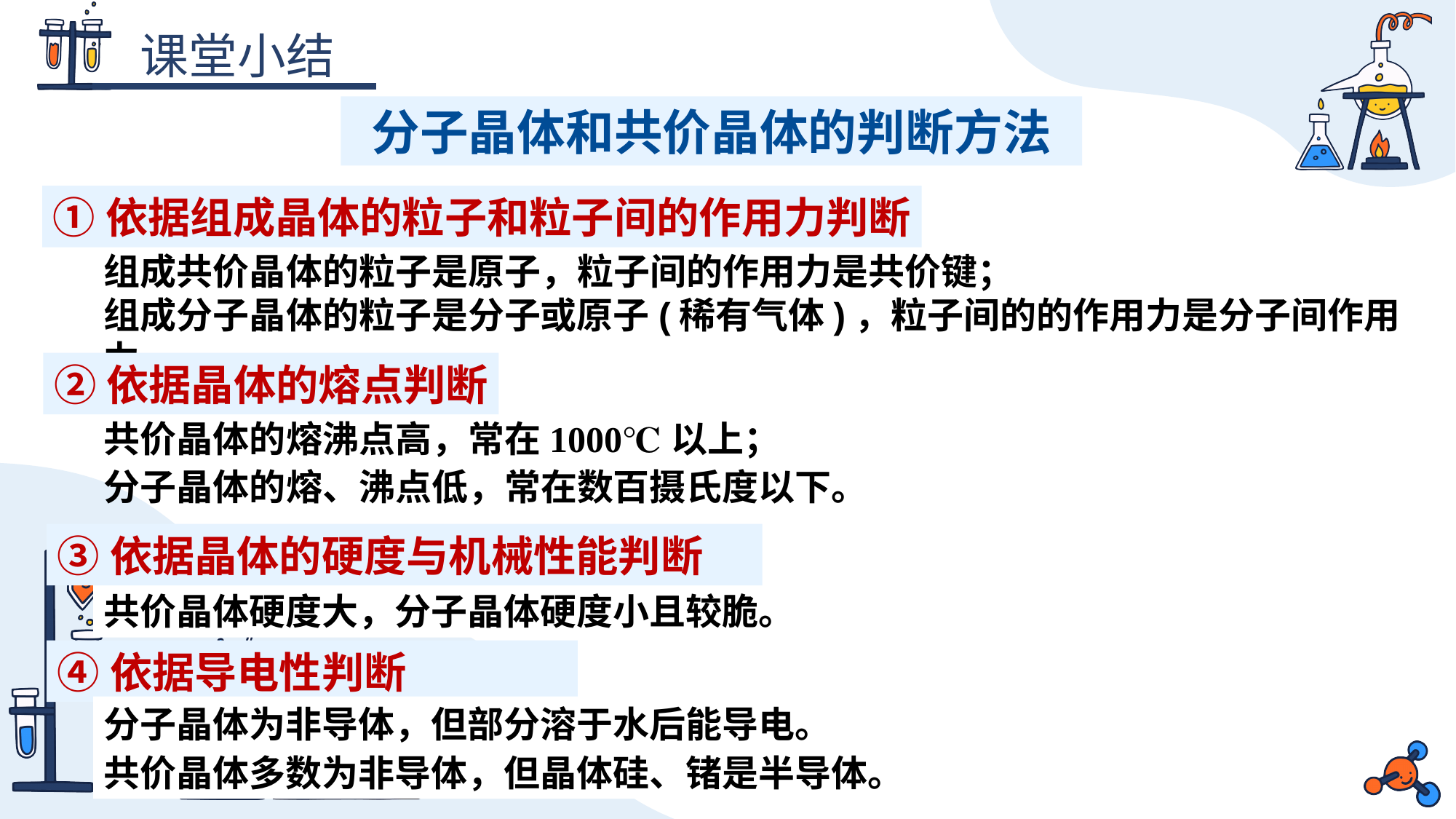

分子晶体和共价晶体的判断方法
①依据组成晶体的粒子和粒子间的作用力判断
组成共价晶体的粒子是原子，粒子间的作用力是共价键；
组成分子晶体的粒子是分子或原子(稀有气体)，粒子间的的作用力是分子间作用力。
②依据晶体的熔点判断
共价晶体的熔沸点高，常在1000℃以上；
分子晶体的熔、沸点低，常在数百摄氏度以下。
③依据晶体的硬度与机械性能判断
共价晶体硬度大，分子晶体硬度小且较脆。
④依据导电性判断
分子晶体为非导体，但部分溶于水后能导电。
共价晶体多数为非导体，但晶体硅、锗是半导体。